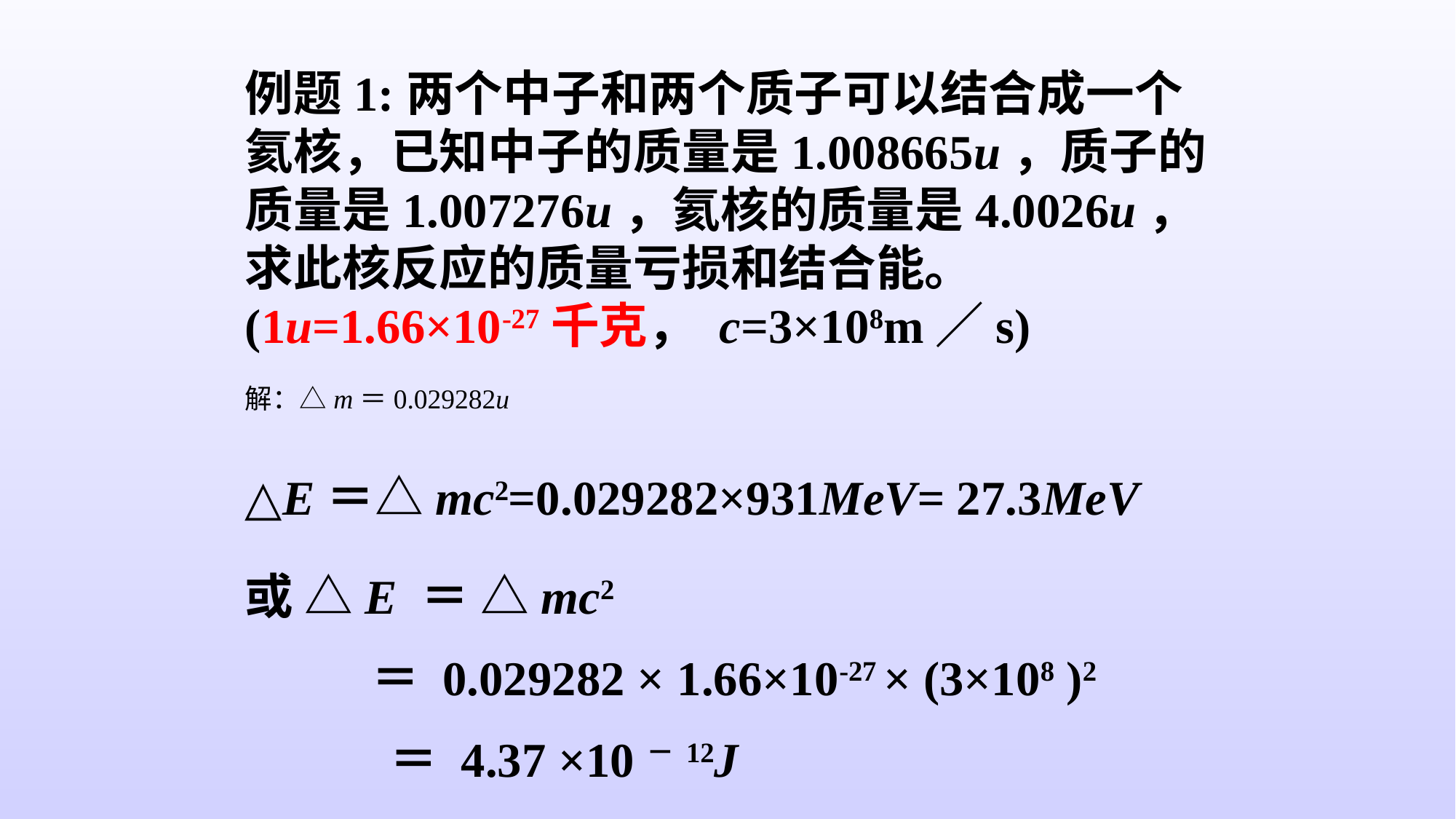

例题1:两个中子和两个质子可以结合成一个氦核，已知中子的质量是1.008665u，质子的质量是1.007276u，氦核的质量是4.0026u，求此核反应的质量亏损和结合能。
(1u=1.66×10-27千克， c=3×108m／s)
解：△m＝0.029282u
△E＝△mc2=0.029282×931MeV= 27.3MeV
或 △E ＝ △mc2
                  ＝ 0.029282 × 1.66×10-27 × (3×108 )2
            ＝ 4.37 ×10－12J